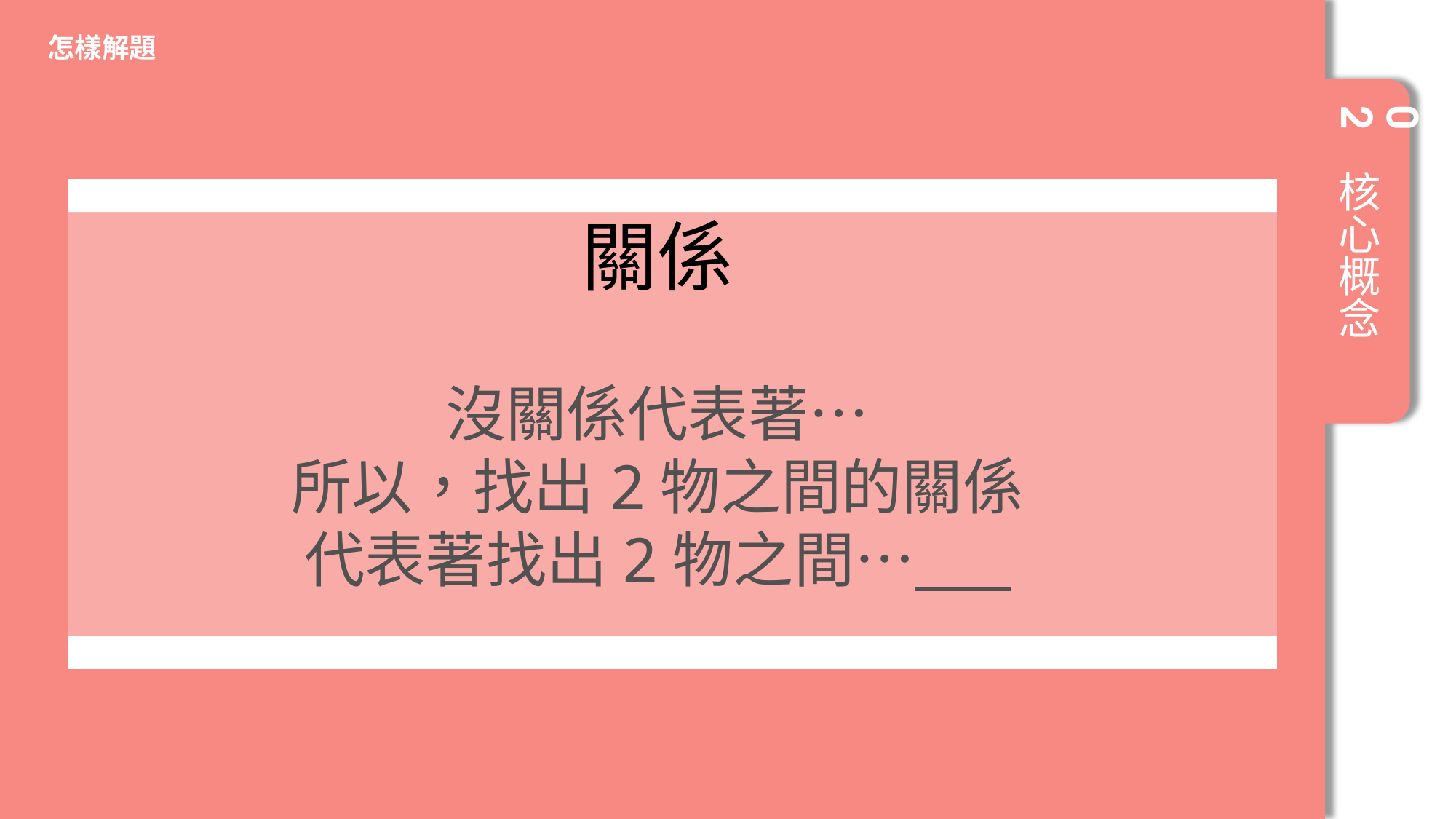

怎樣解題
02
核心概念

關係
沒關係代表著…
所以，找出2物之間的關係
代表著找出2物之間…